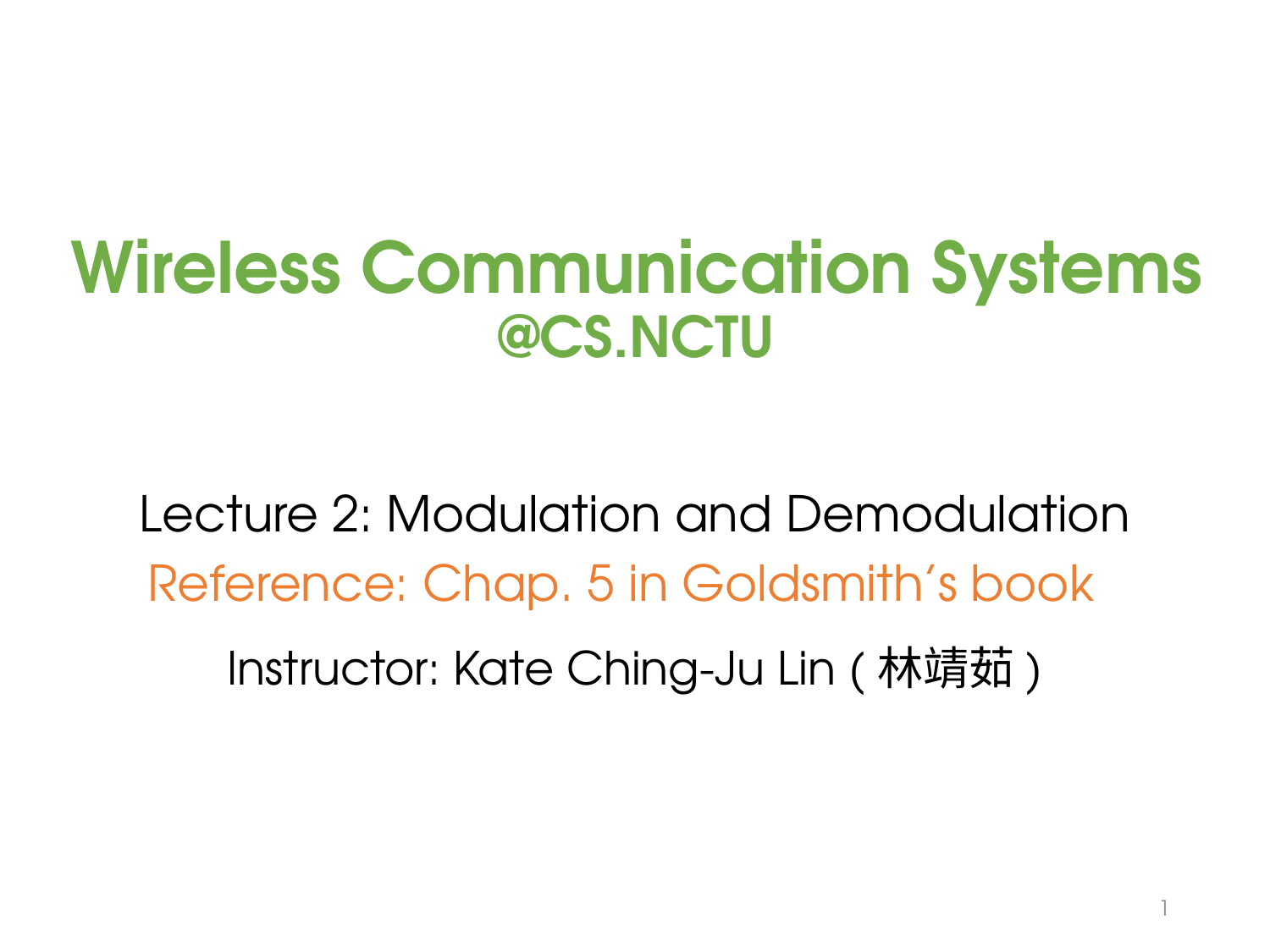

# Wireless Communication Systems @CS.NCTU
Lecture 2: Modulation and Demodulation
Reference: Chap. 5 in Goldsmith’s book
Instructor: Kate Ching-Ju Lin (林靖茹)
1